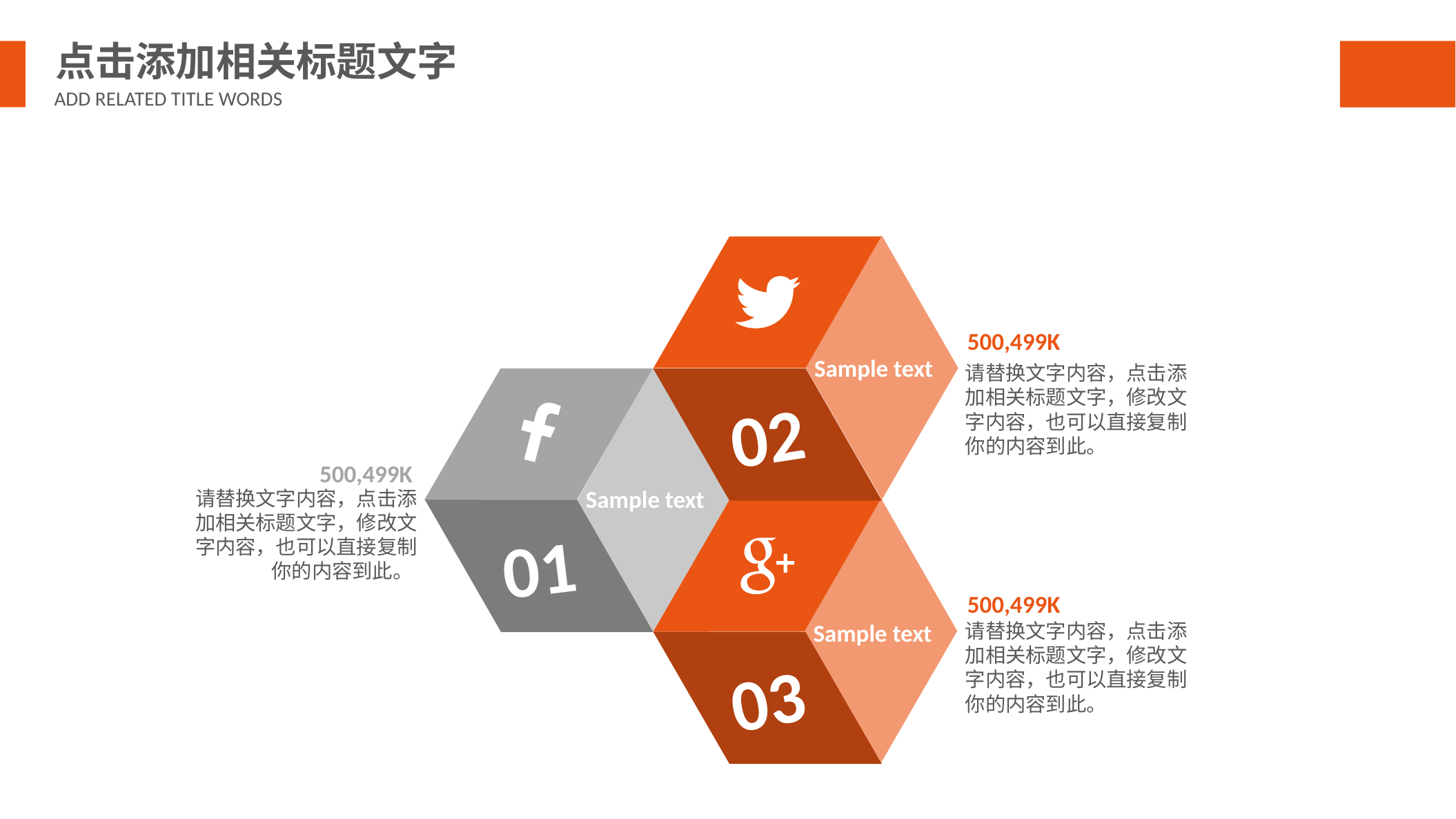

点击添加相关标题文字

ADD RELATED TITLE WORDS

500,499K
请替换文字内容，点击添加相关标题文字，修改文字内容，也可以直接复制你的内容到此。
Sample text

02

500,499K
请替换文字内容，点击添加相关标题文字，修改文字内容，也可以直接复制你的内容到此。
Sample text

01

500,499K
请替换文字内容，点击添加相关标题文字，修改文字内容，也可以直接复制你的内容到此。
Sample text
03